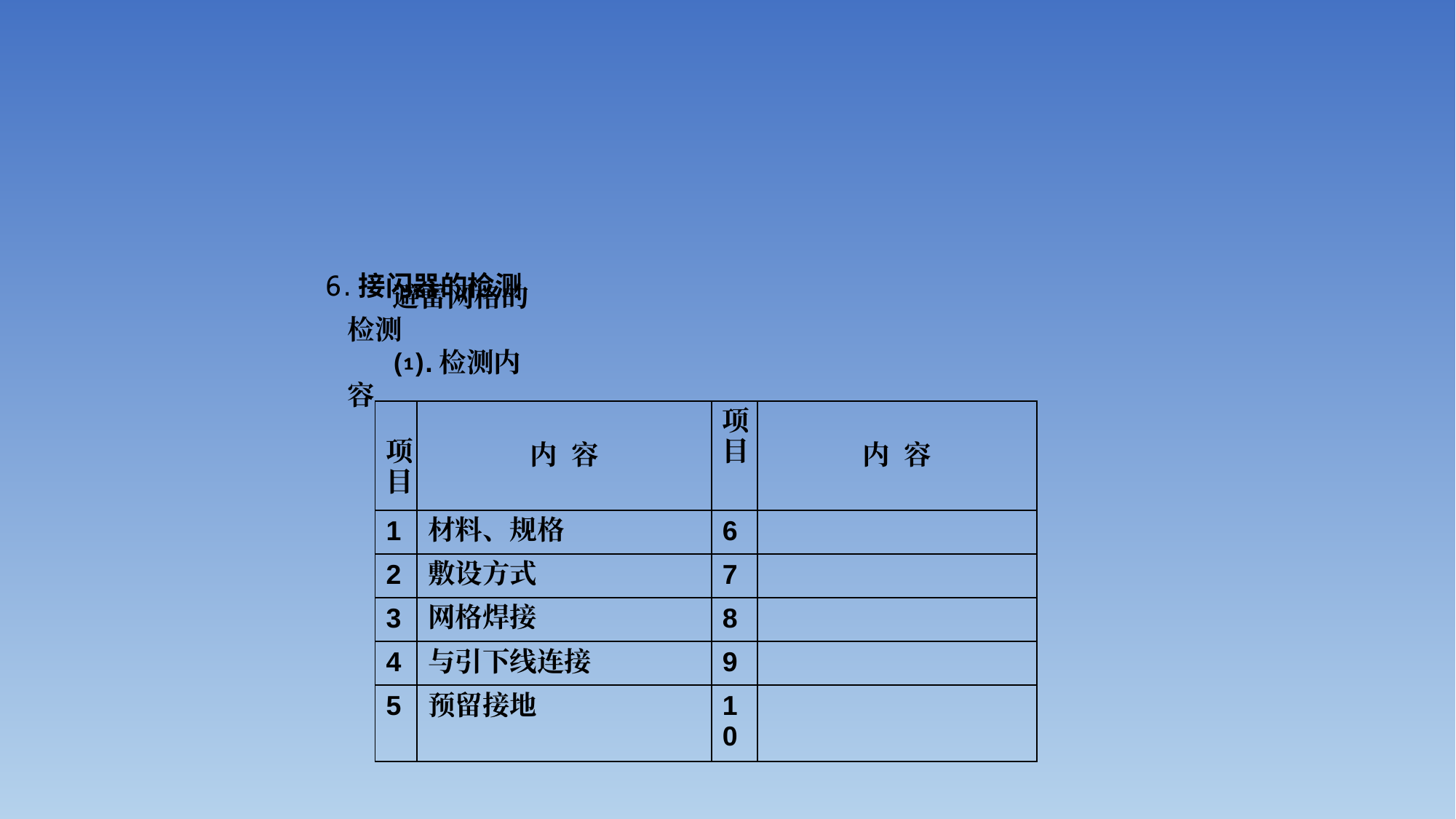

#

6.接闪器的检测
避雷网格的检测
⑴.检测内容
| 项 目 | 内 容 | 项 目 | 内 容 |
| --- | --- | --- | --- |
| 1 | 材料、规格 | 6 |  |
| 2 | 敷设方式 | 7 |  |
| 3 | 网格焊接 | 8 |  |
| 4 | 与引下线连接 | 9 |  |
| 5 | 预留接地 | 10 |  |